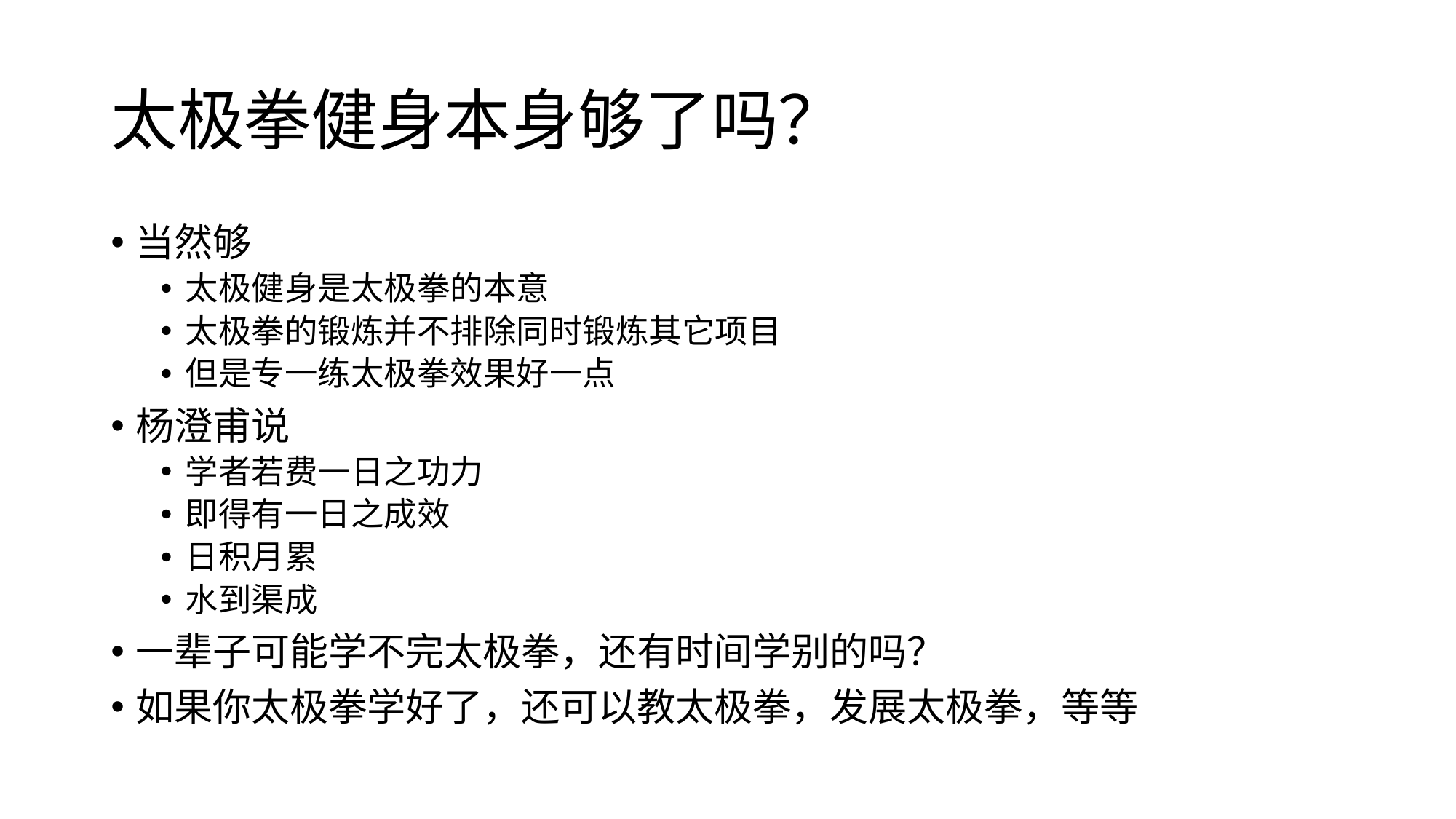

# 太极拳健身本身够了吗？
当然够
太极健身是太极拳的本意
太极拳的锻炼并不排除同时锻炼其它项目
但是专一练太极拳效果好一点
杨澄甫说
学者若费一日之功力
即得有一日之成效
日积月累
水到渠成
一辈子可能学不完太极拳，还有时间学别的吗？
如果你太极拳学好了，还可以教太极拳，发展太极拳，等等